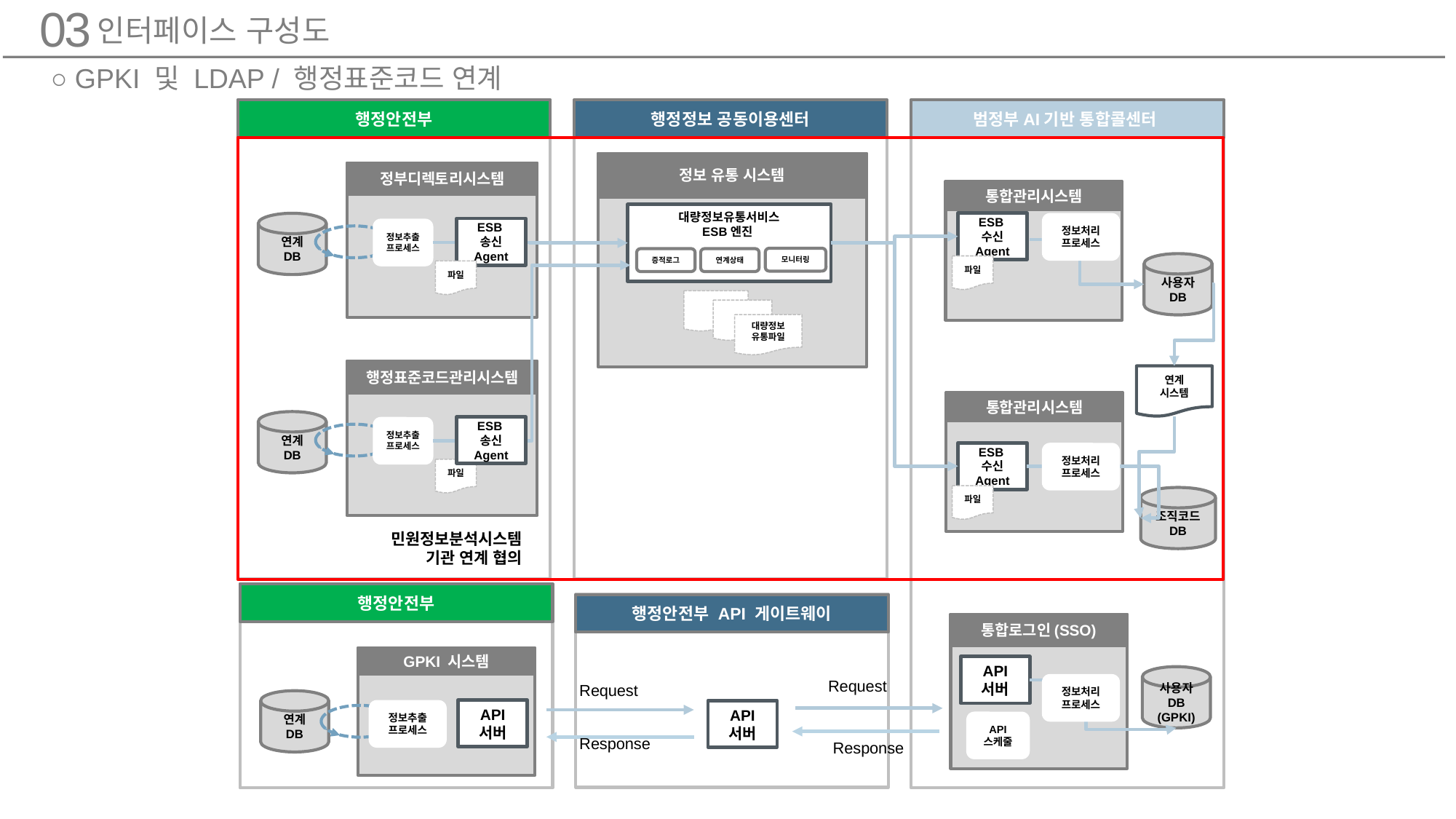

03
인터페이스 구성도
○ GPKI 및 LDAP / 행정표준코드 연계

범정부AI기반 통합콜센터
행정안전부
행정정보 공동이용센터

정보 유통 시스템

정부디렉토리시스템

통합관리시스템
대량정보유통서비스
ESB엔진
ESB수신
Agent
정보처리
프로세스
연계
DB
ESB송신
Agent
정보추출
프로세스

모니터링
증적로그
연계상태
사용자
DB
파일
파일

대량정보
유통파일

행정표준코드관리시스템
연계
시스템

통합관리시스템
연계
DB
ESB송신
Agent
정보추출
프로세스

ESB수신
Agent
정보처리
프로세스
파일
파일
조직코드
DB
민원정보분석시스템
기관 연계 협의
행정안전부

행정안전부 API 게이트웨이

통합로그인(SSO)

GPKI 시스템
API
서버
사용자
DB
(GPKI)
Request
정보처리
프로세스
Request
연계
DB
정보추출
프로세스
API
서버
API
서버

API
스케줄
Response
Response